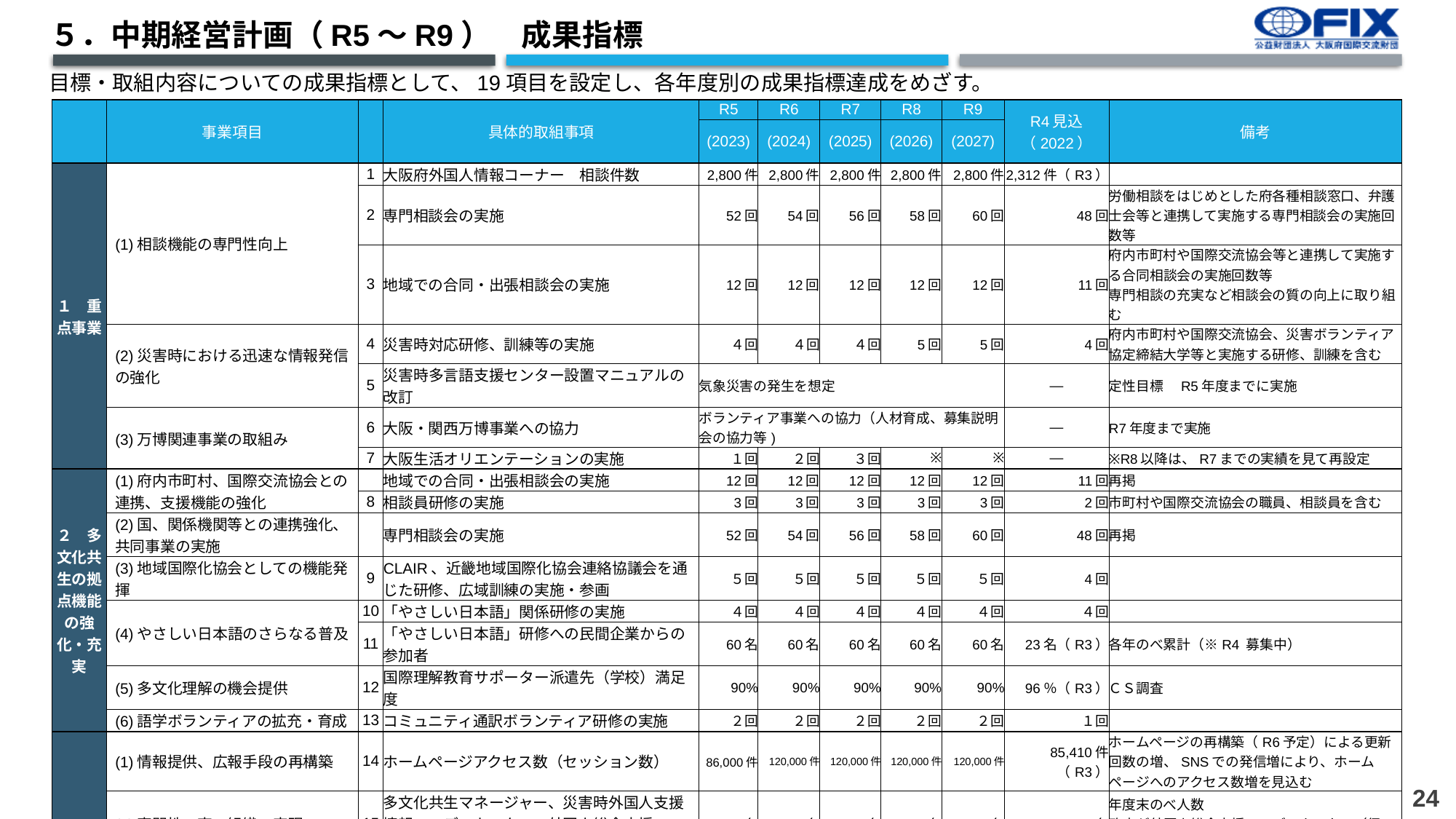

５．中期経営計画（R5～R9）　成果指標
目標・取組内容についての成果指標として、19項目を設定し、各年度別の成果指標達成をめざす。
|  | 事業項目 |  | 具体的取組事項 | R5 | R6 | R7 | R8 | R9 | R4見込（2022） | 備考 |
| --- | --- | --- | --- | --- | --- | --- | --- | --- | --- | --- |
|  |  |  |  | (2023) | (2024) | (2025) | (2026) | (2027) |  |  |
| １　重点事業 | (1)相談機能の専門性向上 | 1 | 大阪府外国人情報コーナー　相談件数 | 2,800件 | 2,800件 | 2,800件 | 2,800件 | 2,800件 | 2,312件（R3） |  |
|  |  | 2 | 専門相談会の実施 | 52回 | 54回 | 56回 | 58回 | 60回 | 48回 | 労働相談をはじめとした府各種相談窓口、弁護士会等と連携して実施する専門相談会の実施回数等 |
|  |  | 3 | 地域での合同・出張相談会の実施 | 12回 | 12回 | 12回 | 12回 | 12回 | 11回 | 府内市町村や国際交流協会等と連携して実施する合同相談会の実施回数等 専門相談の充実など相談会の質の向上に取り組む |
|  | (2)災害時における迅速な情報発信の強化 | 4 | 災害時対応研修、訓練等の実施 | ４回 | ４回 | ４回 | 5回 | 5回 | 4回 | 府内市町村や国際交流協会、災害ボランティア協定締結大学等と実施する研修、訓練を含む |
|  |  | 5 | 災害時多言語支援センター設置マニュアルの改訂 | 気象災害の発生を想定 |  |  |  |  | ― | 定性目標　R5年度までに実施 |
|  | (3)万博関連事業の取組み | 6 | 大阪・関西万博事業への協力 | ボランティア事業への協力（人材育成、募集説明会の協力等) |  |  |  |  | ― | R7年度まで実施 |
|  |  | 7 | 大阪生活オリエンテーションの実施 | １回 | ２回 | ３回 | ※ | ※ | ― | ※R8以降は、R7までの実績を見て再設定 |
| ２　多文化共生の拠点機能の強化・充実 | (1)府内市町村、国際交流協会との連携、支援機能の強化 |  | 地域での合同・出張相談会の実施 | 12回 | 12回 | 12回 | 12回 | 12回 | 11回 | 再掲 |
|  |  | 8 | 相談員研修の実施 | 3回 | 3回 | 3回 | 3回 | 3回 | 2回 | 市町村や国際交流協会の職員、相談員を含む |
|  | (2)国、関係機関等との連携強化、共同事業の実施 |  | 専門相談会の実施 | 52回 | 54回 | 56回 | 58回 | 60回 | 48回 | 再掲 |
|  | (3)地域国際化協会としての機能発揮 | 9 | CLAIR、近畿地域国際化協会連絡協議会を通じた研修、広域訓練の実施・参画 | ５回 | ５回 | ５回 | ５回 | ５回 | 4回 |  |
|  | (4)やさしい日本語のさらなる普及 | 10 | 「やさしい日本語」関係研修の実施 | ４回 | ４回 | ４回 | ４回 | ４回 | ４回 |  |
|  |  | 11 | 「やさしい日本語」研修への民間企業からの参加者 | 60名 | 60名 | 60名 | 60名 | 60名 | 23名（R3） | 各年のべ累計（※R4 募集中） |
|  | (5)多文化理解の機会提供 | 12 | 国際理解教育サポーター派遣先（学校）満足度 | 90% | 90% | 90% | 90% | 90% | 96％（R3） | ＣＳ調査 |
|  | (6)語学ボランティアの拡充・育成 | 13 | コミュニティ通訳ボランティア研修の実施 | ２回 | ２回 | ２回 | ２回 | ２回 | １回 |  |
| ３　事業基盤の強化 | (1)情報提供、広報手段の再構築 | 14 | ホームページアクセス数（セッション数） | 86,000件 | 120,000件 | 120,000件 | 120,000件 | 120,000件 | 85,410件（R3） | ホームページの再構築（R6予定）による更新回数の増、SNSでの発信増により、ホームページへのアクセス数増を見込む |
|  | (2)専門性の高い組織の実現 | 15 | 多文化共生マネージャー、災害時外国人支援情報コーディネーター、外国人総合支援コーディネーターの認証を得た職員数 | 4名 | ４名 | ５名 | ５名 | ５名 | 4名 | 年度末のべ人数 政府が外国人総合支援コーディネーター（仮称）を検討中 |
|  | (3)外部資金の確保、恒常的な収益向上策の検討、安定的な資産運用 | 16 | 実質収支差額（評価損益等調整前当期経常増減額より、特定資産取崩額を除く） | ▲42百万円 | ▲38百万円 | ▲36百万円 | ▲34百万円 | ▲32百万円 | ▲47百万円 |  |
|  | (4)受益者負担、受託事業の適正化 | 17 | 受益者負担、受託事業の適正化 | 国際理解教育サポーター派遣に事務手数料を導入、翻訳事業対象の拡大・受託費用の見直し |  |  |  |  | ― | 定性目標　R7年度までに実施 |
|  | (5)留学生会館のさらなる収益確保 | 18 | 入居率（年平均） | 85% | 85％※ | 85％※ | 85％※ | 85％※ | 82.1％ (H30.4～R4.12) | ※R6以降は、R5の実績を見て必要に応じて再設定 |
|  | (6)ICT活用による業務の効率化 | 19 | 電話会議システムの整備、ボランティア管理システムの導入、ホームページの再構築 | 電話会議システムの整備、ボランティア管理システムの導入、ホームページの再構築 |  |  |  |  | ― | R5：電話会議システム、ボランティア管理システム R6：ホームページ改修予定 |
24